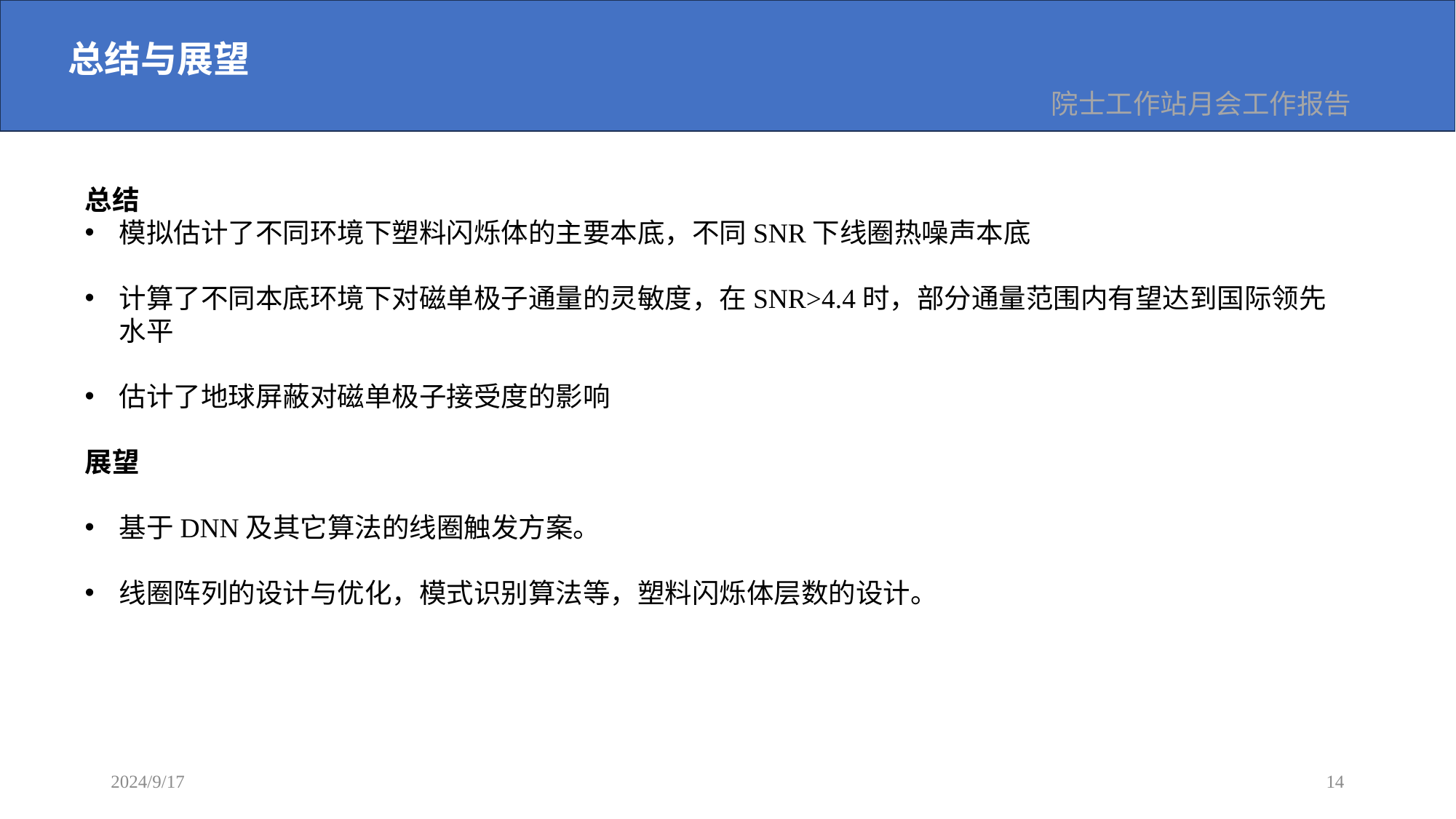

总结与展望
院士工作站月会工作报告
总结
模拟估计了不同环境下塑料闪烁体的主要本底，不同SNR下线圈热噪声本底

计算了不同本底环境下对磁单极子通量的灵敏度，在SNR>4.4时，部分通量范围内有望达到国际领先水平

估计了地球屏蔽对磁单极子接受度的影响

展望

基于DNN及其它算法的线圈触发方案。

线圈阵列的设计与优化，模式识别算法等，塑料闪烁体层数的设计。

2024/9/17
14